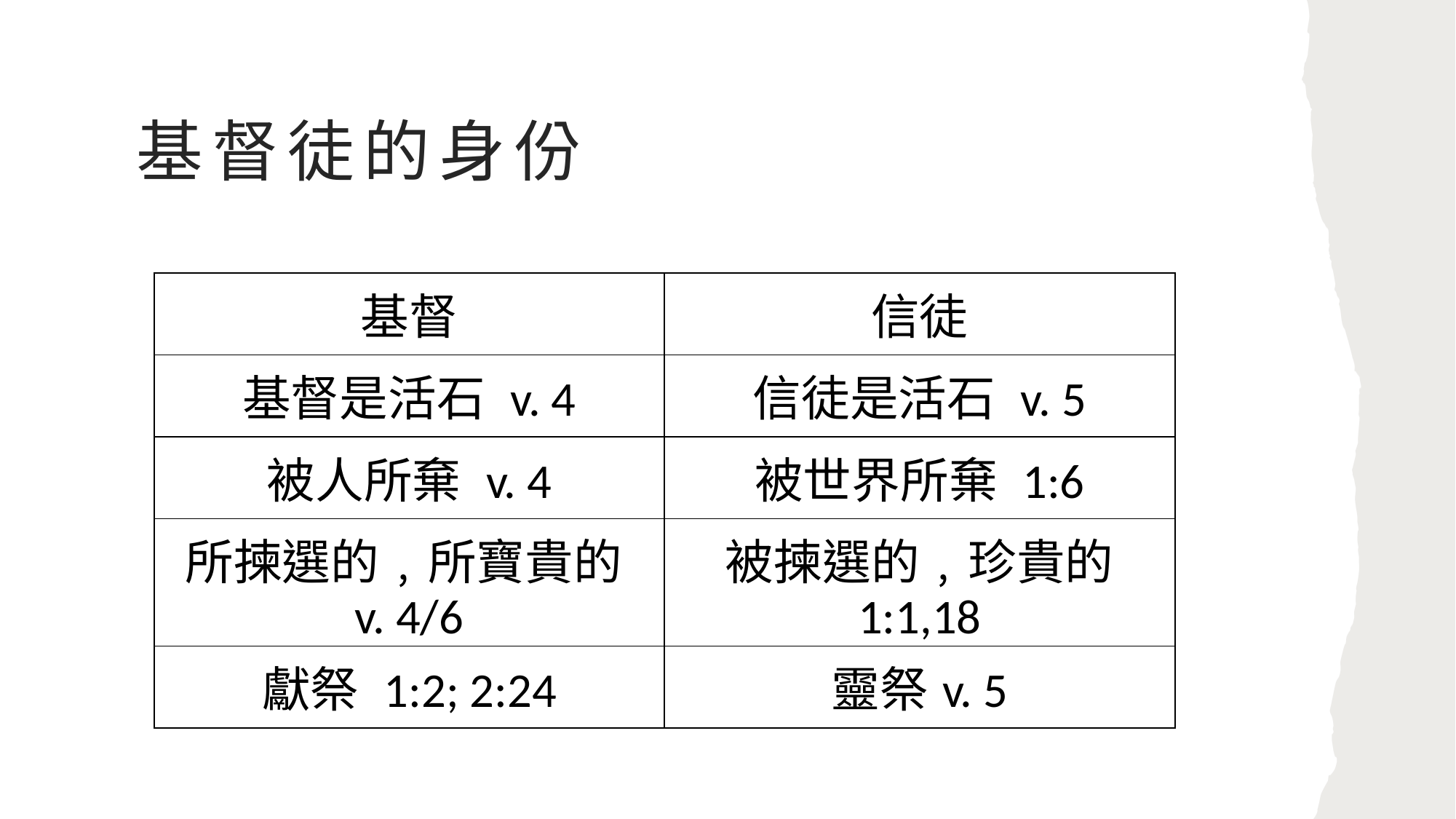

# 基督徒的身份
| 基督 | 信徒 |
| --- | --- |
| 基督是活石 v. 4 | 信徒是活石 v. 5 |
| 被人所棄 v. 4 | 被世界所棄 1:6 |
| 所揀選的﹐所寶貴的 v. 4/6 | 被揀選的﹐珍貴的 1:1,18 |
| 獻祭 1:2; 2:24 | 靈祭v. 5 |